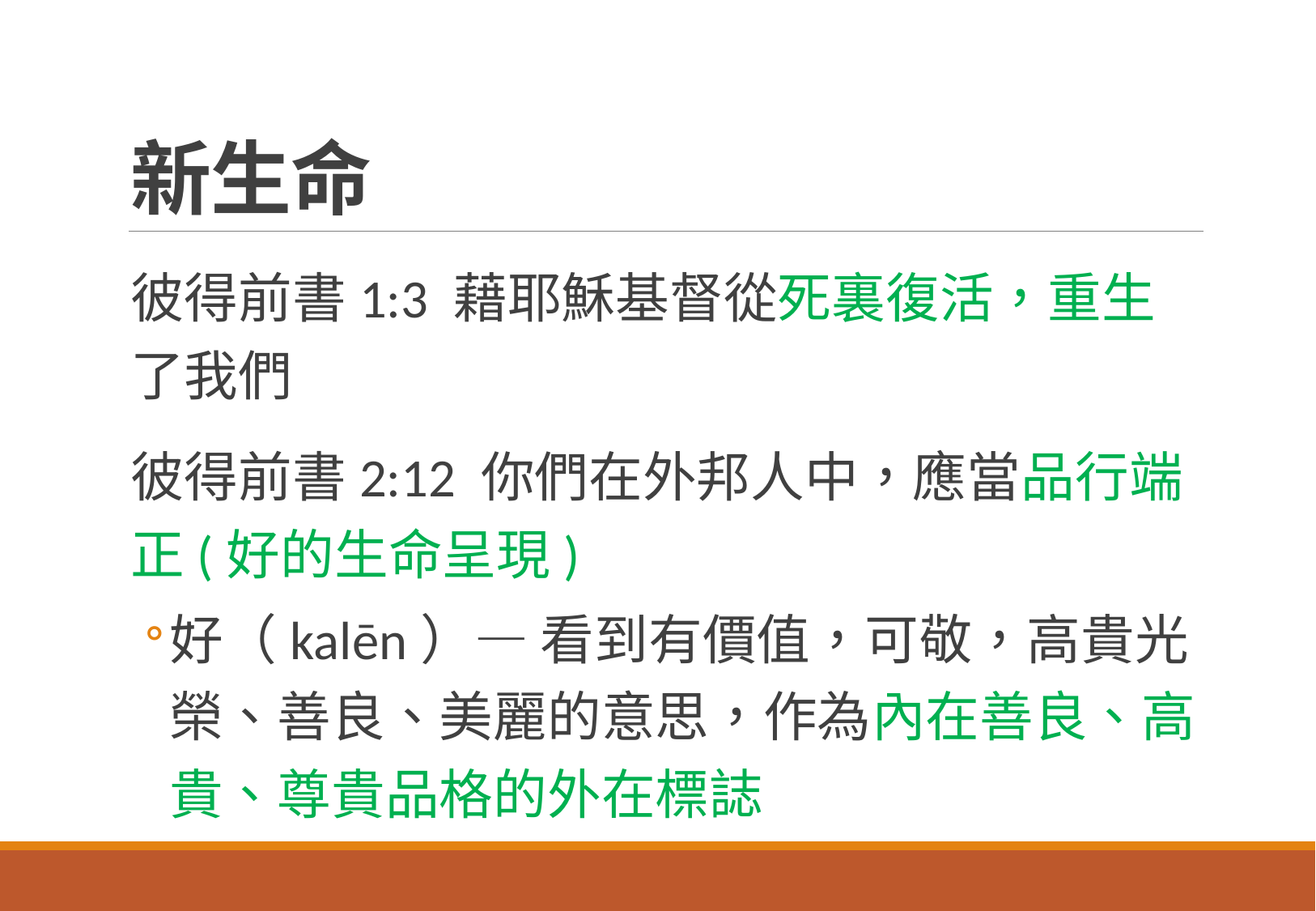

# 新生命
彼得前書1:3 藉耶穌基督從死裏復活，重生了我們
彼得前書2:12 你們在外邦人中，應當品行端正(好的生命呈現)
好（kalēn）— 看到有價值，可敬，高貴光榮、善良、美麗的意思，作為內在善良、高貴、尊貴品格的外在標誌